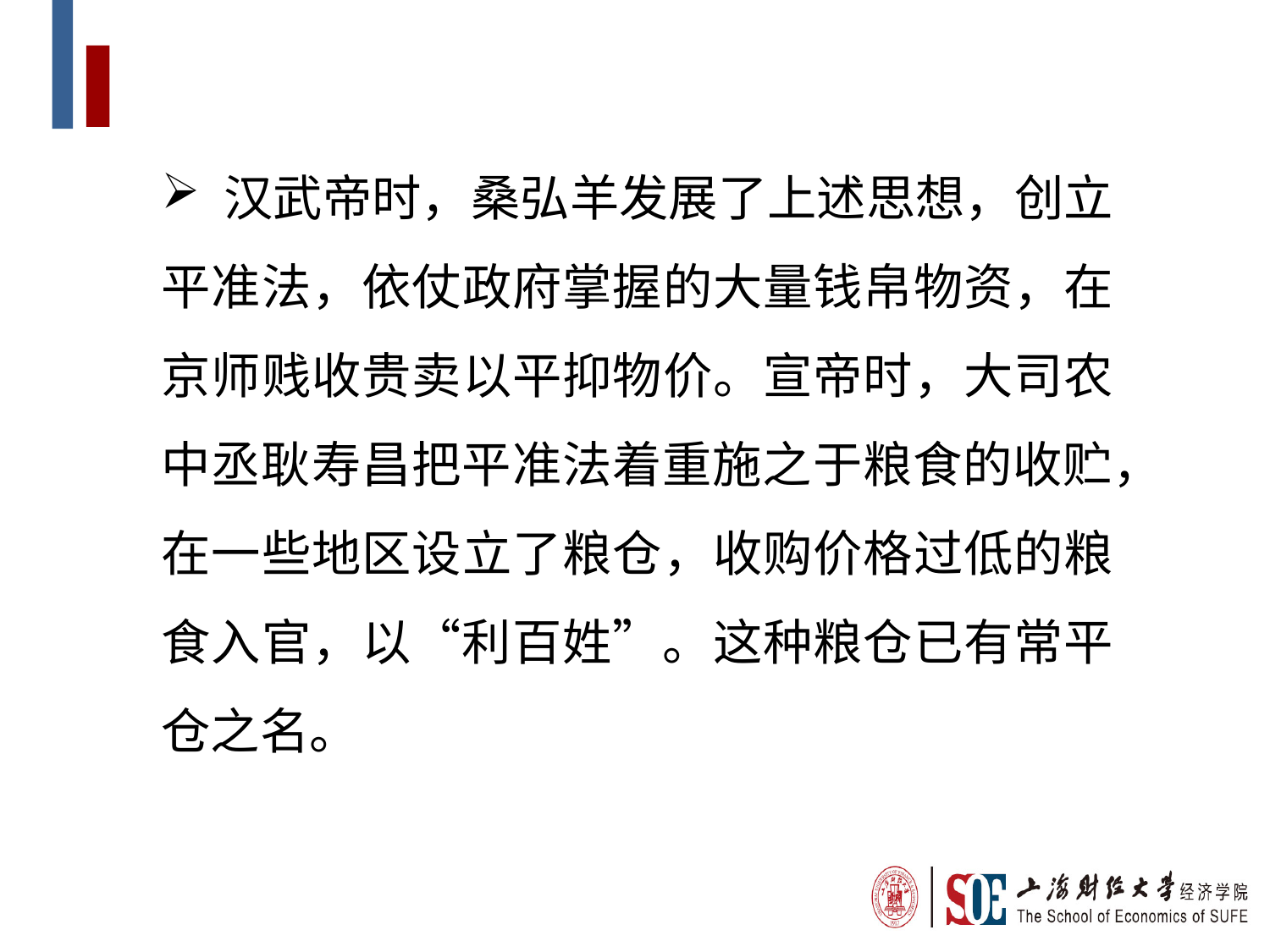

汉武帝时，桑弘羊发展了上述思想，创立平准法，依仗政府掌握的大量钱帛物资，在京师贱收贵卖以平抑物价。宣帝时，大司农中丞耿寿昌把平准法着重施之于粮食的收贮，在一些地区设立了粮仓，收购价格过低的粮食入官，以“利百姓”。这种粮仓已有常平仓之名。